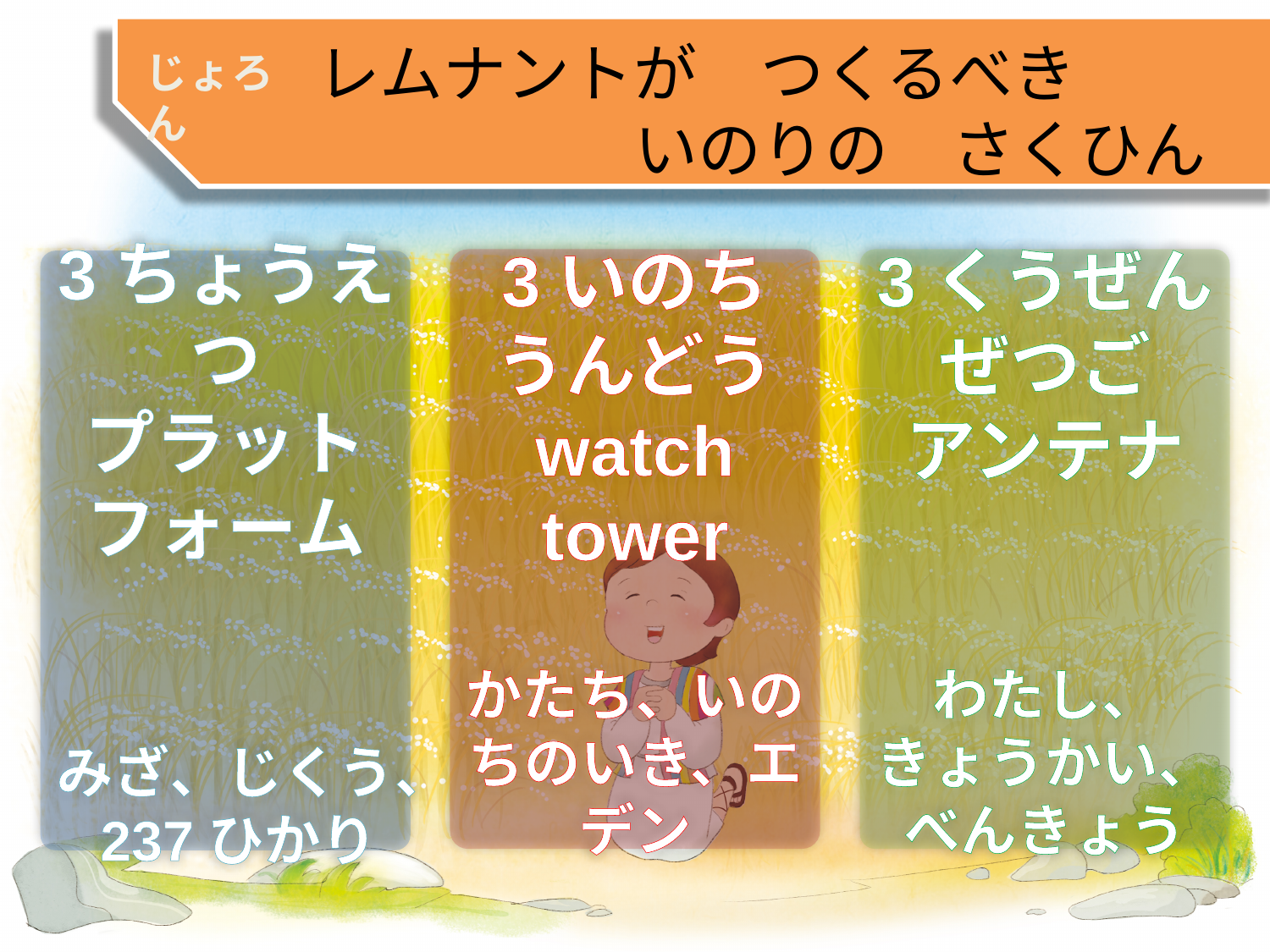

じょろん
レムナントが　つくるべき
　　　　　いのりの　さくひん
3いのち
うんどう
watch tower

かたち、いのちのいき、エデン
3くうぜん
ぜつご
アンテナ

わたし、
きょうかい、
べんきょう
3ちょうえつ
プラットフォーム

みざ、じくう、 237ひかり